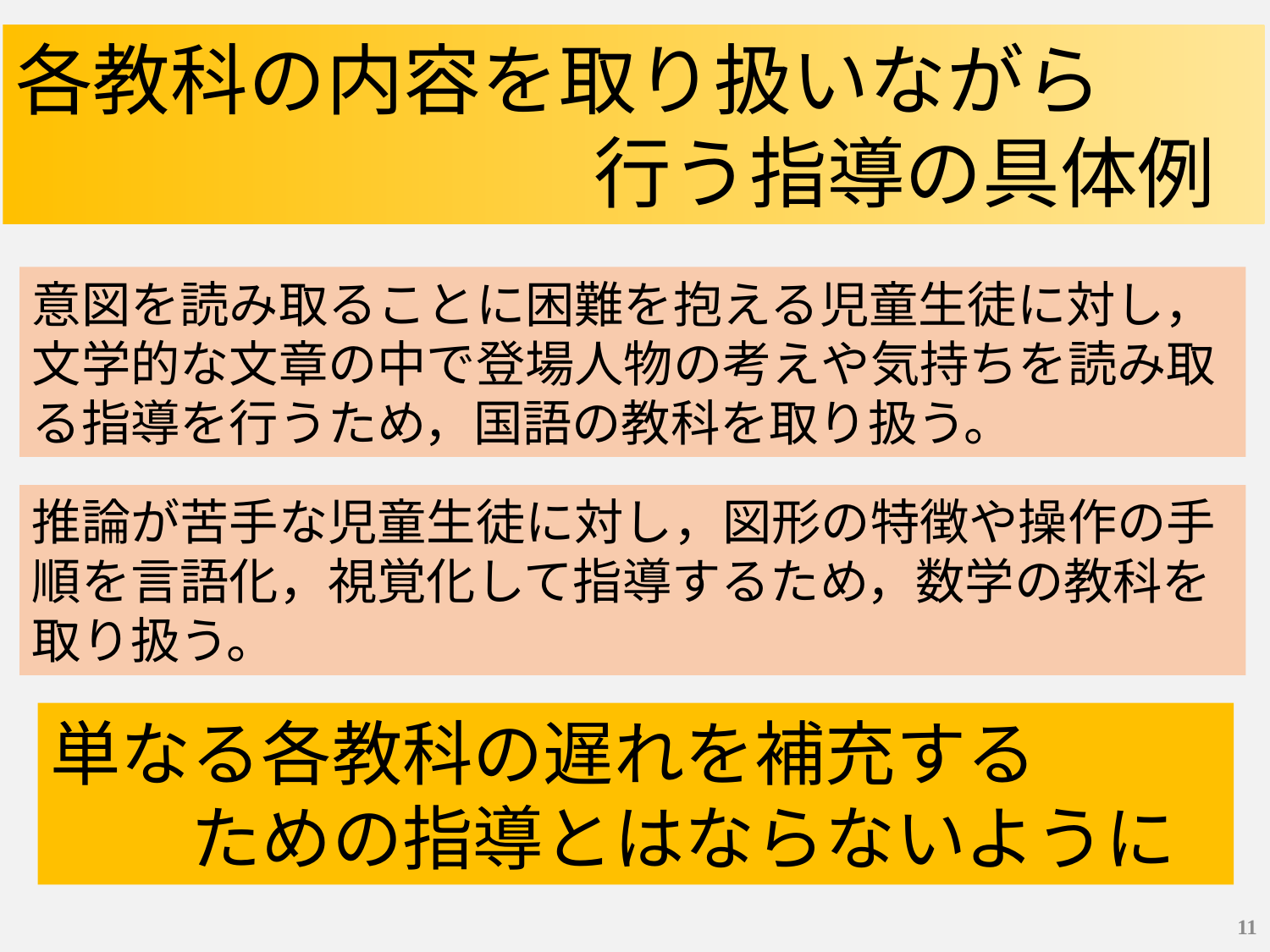

各教科の内容を取り扱いながら
　　　　　　　行う指導の具体例
意図を読み取ることに困難を抱える児童生徒に対し，文学的な文章の中で登場人物の考えや気持ちを読み取る指導を行うため，国語の教科を取り扱う。
推論が苦手な児童生徒に対し，図形の特徴や操作の手順を言語化，視覚化して指導するため，数学の教科を取り扱う。
単なる各教科の遅れを補充する
　　ための指導とはならないように
11